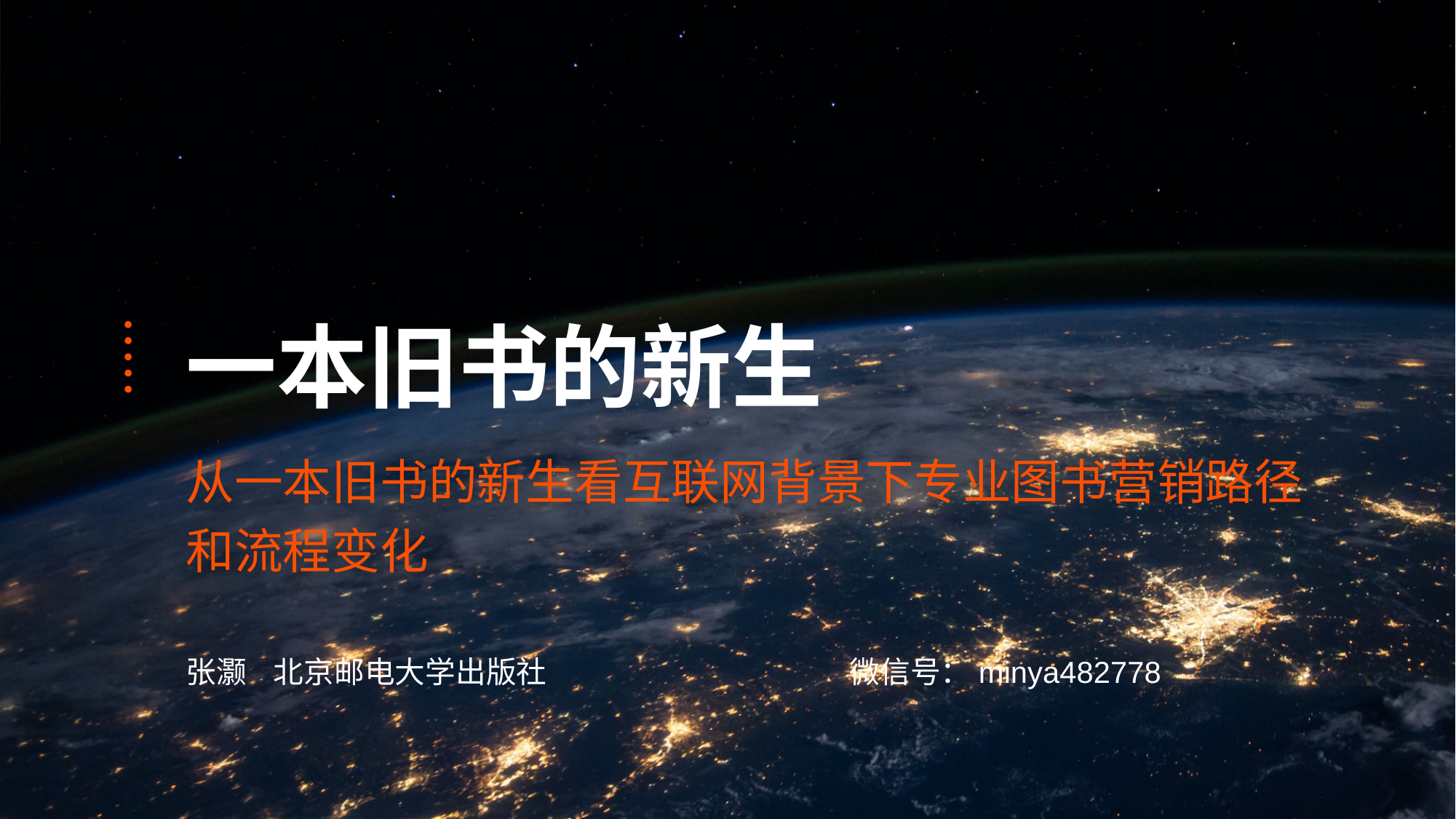

# 一本旧书的新生

从一本旧书的新生看互联网背景下专业图书营销路径和流程变化
张灏    北京邮电大学出版社                                             微信号：minya482778